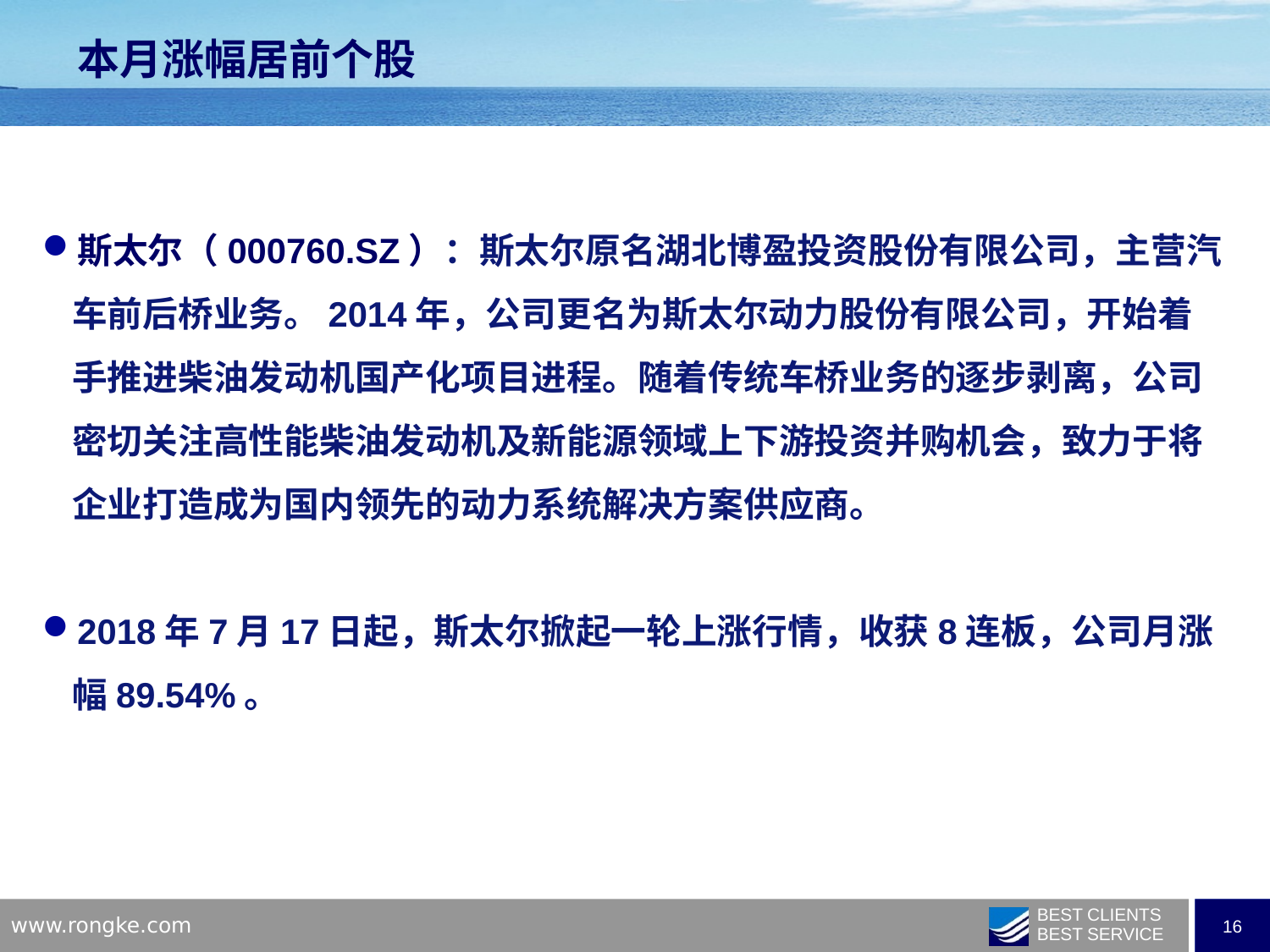

本月涨幅居前个股

斯太尔（000760.SZ）：斯太尔原名湖北博盈投资股份有限公司，主营汽车前后桥业务。2014年，公司更名为斯太尔动力股份有限公司，开始着手推进柴油发动机国产化项目进程。随着传统车桥业务的逐步剥离，公司密切关注高性能柴油发动机及新能源领域上下游投资并购机会，致力于将企业打造成为国内领先的动力系统解决方案供应商。

2018年7月17日起，斯太尔掀起一轮上涨行情，收获8连板，公司月涨幅89.54%。